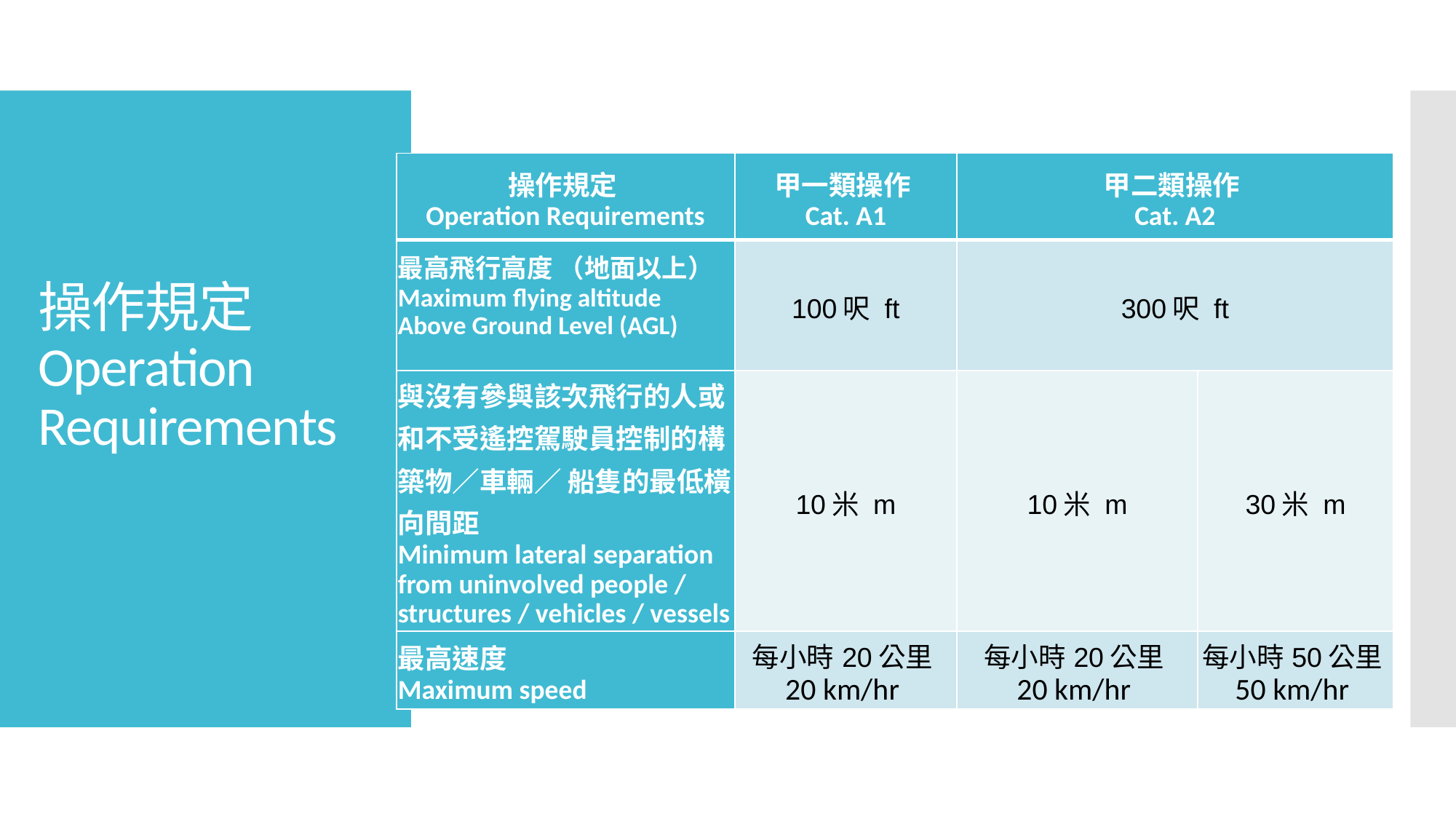

# 操作規定 Operation Requirements
| 操作規定 Operation Requirements | 甲一類操作 Cat. A1 | 甲二類操作 Cat. A2 |  |
| --- | --- | --- | --- |
| 最高飛行高度 （地面以上） Maximum flying altitude Above Ground Level (AGL) | 100呎 ft | 300呎 ft |  |
| 與沒有參與該次飛行的人或和不受遙控駕駛員控制的構築物／車輛／ 船隻的最低橫向間距 Minimum lateral separation from uninvolved people / structures / vehicles / vessels | 10米 m | 10米 m | 30米 m |
| 最高速度 Maximum speed | 每小時20公里 20 km/hr | 每小時20公里 20 km/hr | 每小時50公里 50 km/hr |